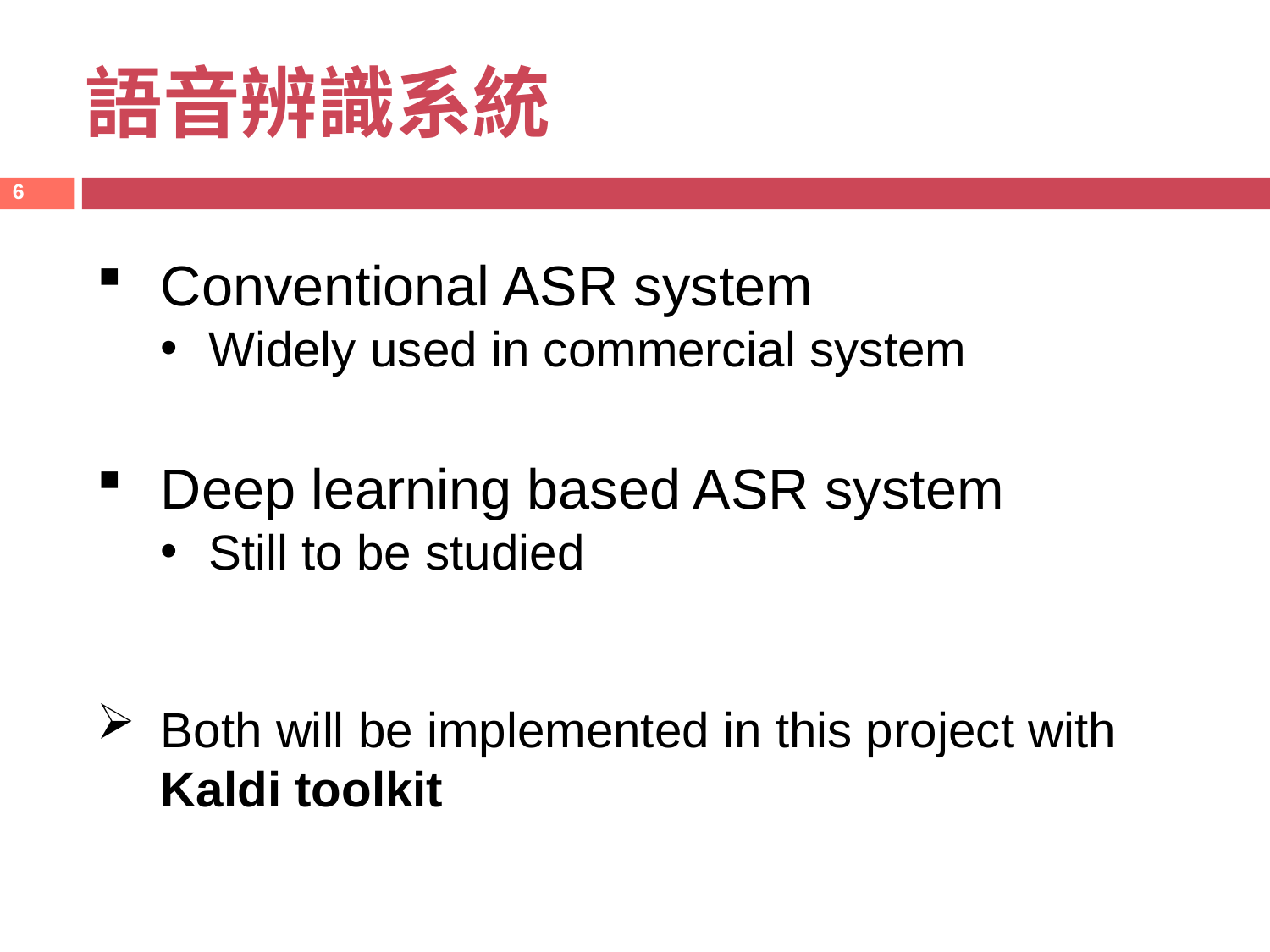

# 語音辨識系統
6
Conventional ASR system
Widely used in commercial system

Deep learning based ASR system
Still to be studied

Both will be implemented in this project with Kaldi toolkit